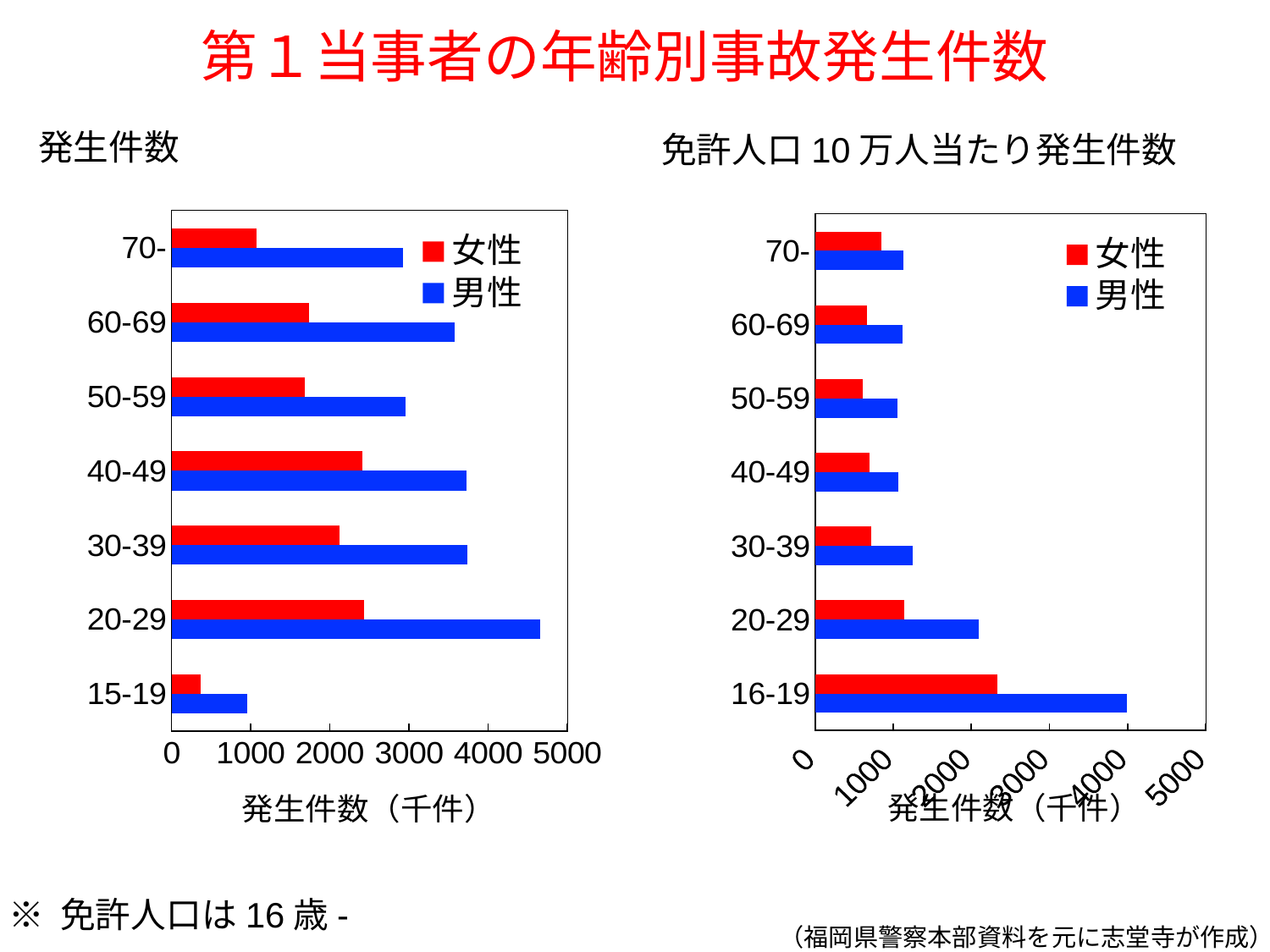

# 第１当事者の年齢別事故発生件数
発生件数
免許人口10万人当たり発生件数

### Chart

| Category | 男性 | 女性 |
|---|---|---|
| 15-19 | 953.0 | 368.0 |
| 20-29 | 4656.0 | 2429.0 |
| 30-39 | 3733.0 | 2122.0 |
| 40-49 | 3724.0 | 2411.0 |
| 50-59 | 2952.0 | 1689.0 |
| 60-69 | 3582.0 | 1741.0 |
| 70- | 2923.0 | 1077.0 |

### Chart

| Category | 男性 | 女性 |
|---|---|---|
| 16-19 | 3991.2886878586087 | 2332.657200811359 |
| 20-29 | 2098.516705653285 | 1135.5667548690521 |
| 30-39 | 1249.7614639584597 | 713.9540673848825 |
| 40-49 | 1066.883634050892 | 697.4961306467244 |
| 50-59 | 1054.7565877623938 | 614.3314916725166 |
| 60-69 | 1123.2290797799951 | 658.3275983331947 |
| 70- | 1127.9486615498006 | 842.782355564946 |
※ 免許人口は16歳-
（福岡県警察本部資料を元に志堂寺が作成）